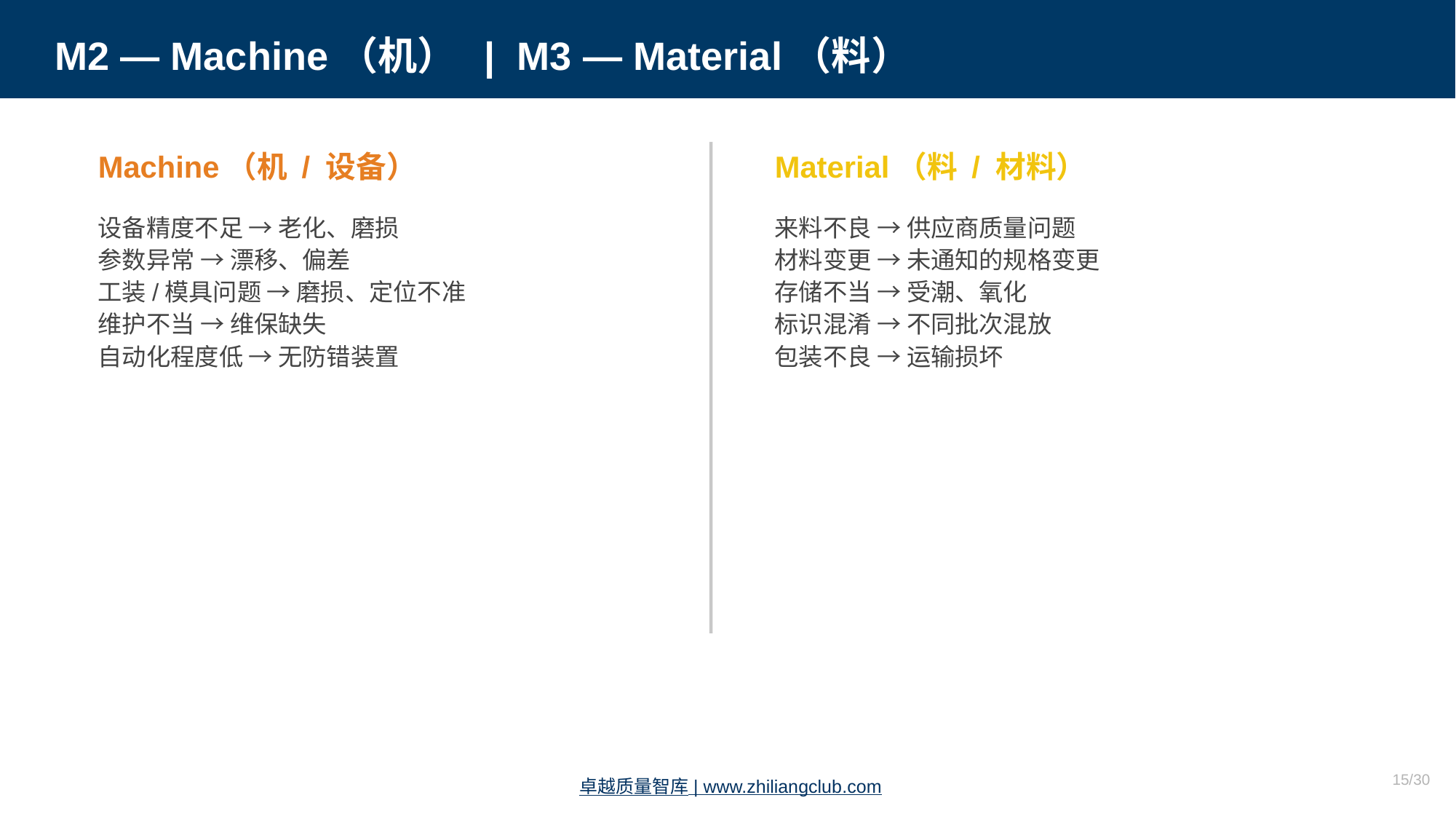

M2 — Machine（机）  |  M3 — Material（料）
Machine（机 / 设备）

Material（料 / 材料）
设备精度不足 → 老化、磨损
参数异常 → 漂移、偏差
工装/模具问题 → 磨损、定位不准
维护不当 → 维保缺失
自动化程度低 → 无防错装置
来料不良 → 供应商质量问题
材料变更 → 未通知的规格变更
存储不当 → 受潮、氧化
标识混淆 → 不同批次混放
包装不良 → 运输损坏
15/30